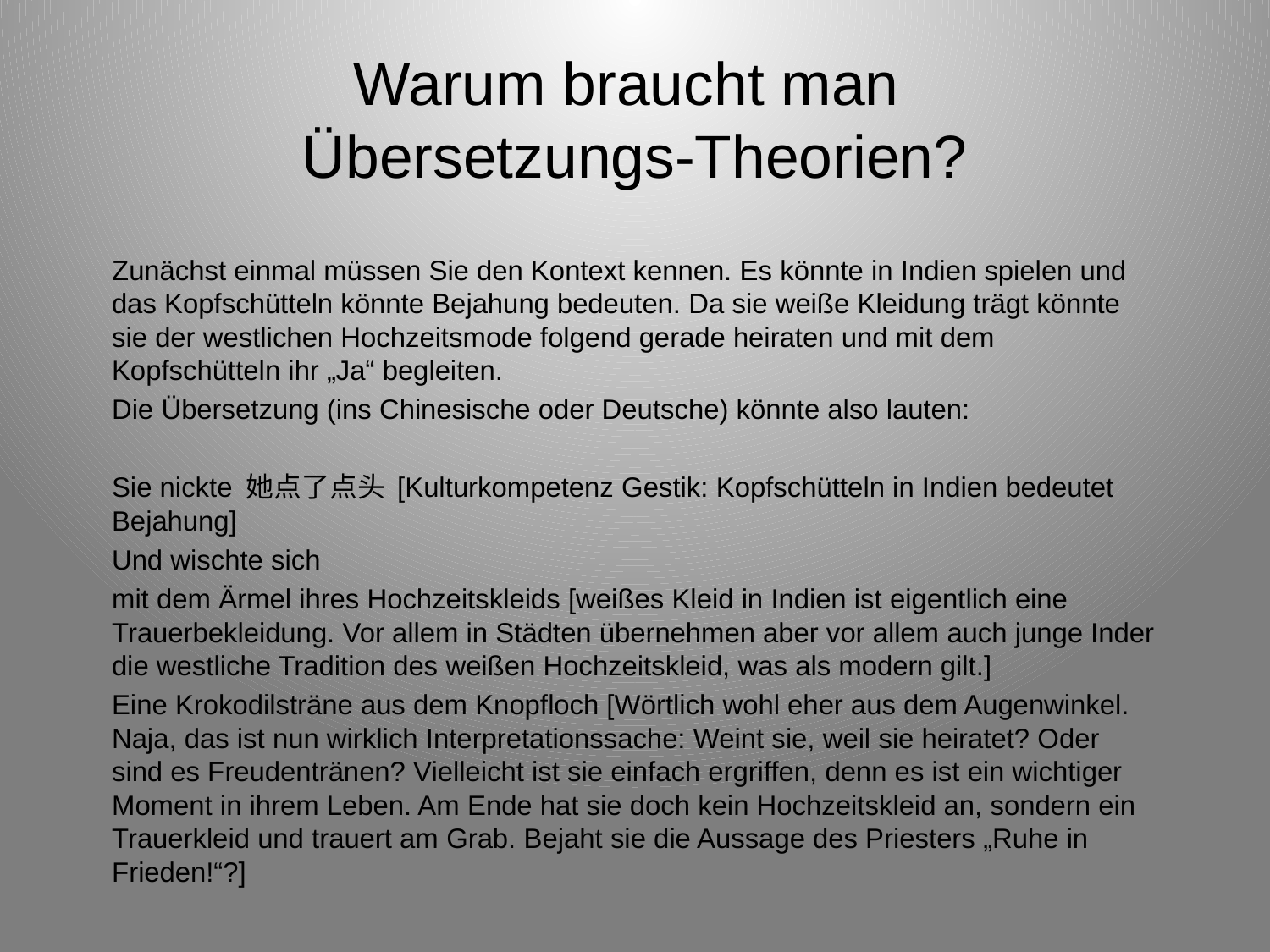

# Warum braucht man Übersetzungs-Theorien?
Zunächst einmal müssen Sie den Kontext kennen. Es könnte in Indien spielen und das Kopfschütteln könnte Bejahung bedeuten. Da sie weiße Kleidung trägt könnte sie der westlichen Hochzeitsmode folgend gerade heiraten und mit dem Kopfschütteln ihr „Ja“ begleiten.
Die Übersetzung (ins Chinesische oder Deutsche) könnte also lauten:

Sie nickte 她点了点头 [Kulturkompetenz Gestik: Kopfschütteln in Indien bedeutet Bejahung]
Und wischte sich
mit dem Ärmel ihres Hochzeitskleids [weißes Kleid in Indien ist eigentlich eine Trauerbekleidung. Vor allem in Städten übernehmen aber vor allem auch junge Inder die westliche Tradition des weißen Hochzeitskleid, was als modern gilt.]
Eine Krokodilsträne aus dem Knopfloch [Wörtlich wohl eher aus dem Augenwinkel. Naja, das ist nun wirklich Interpretationssache: Weint sie, weil sie heiratet? Oder sind es Freudentränen? Vielleicht ist sie einfach ergriffen, denn es ist ein wichtiger Moment in ihrem Leben. Am Ende hat sie doch kein Hochzeitskleid an, sondern ein Trauerkleid und trauert am Grab. Bejaht sie die Aussage des Priesters „Ruhe in Frieden!“?]